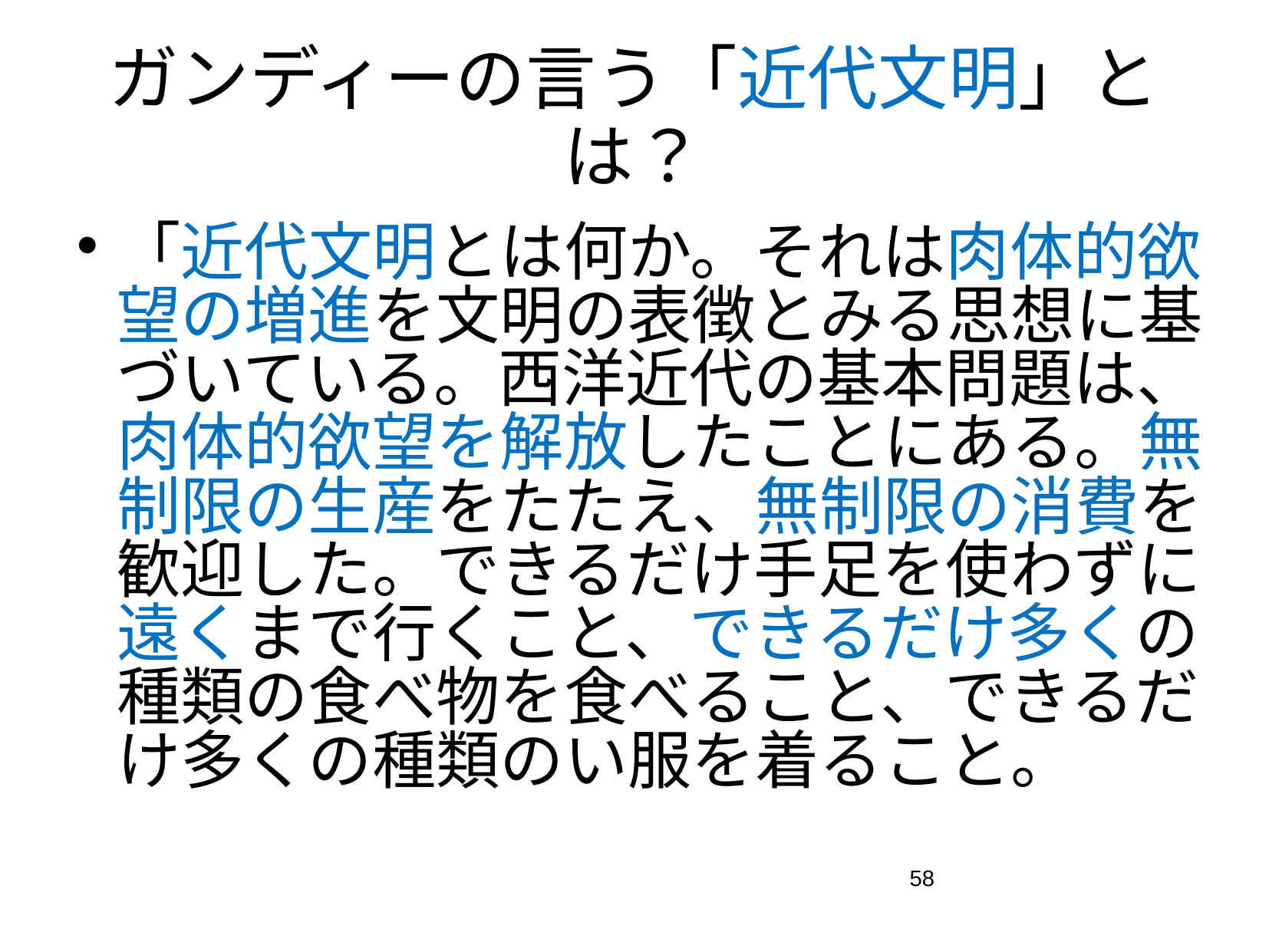

# ガンディーの言う「近代文明」とは？
「近代文明とは何か。それは肉体的欲望の増進を文明の表徴とみる思想に基づいている。西洋近代の基本問題は、肉体的欲望を解放したことにある。無制限の生産をたたえ、無制限の消費を歓迎した。できるだけ手足を使わずに遠くまで行くこと、できるだけ多くの種類の食べ物を食べること、できるだけ多くの種類のい服を着ること。

58